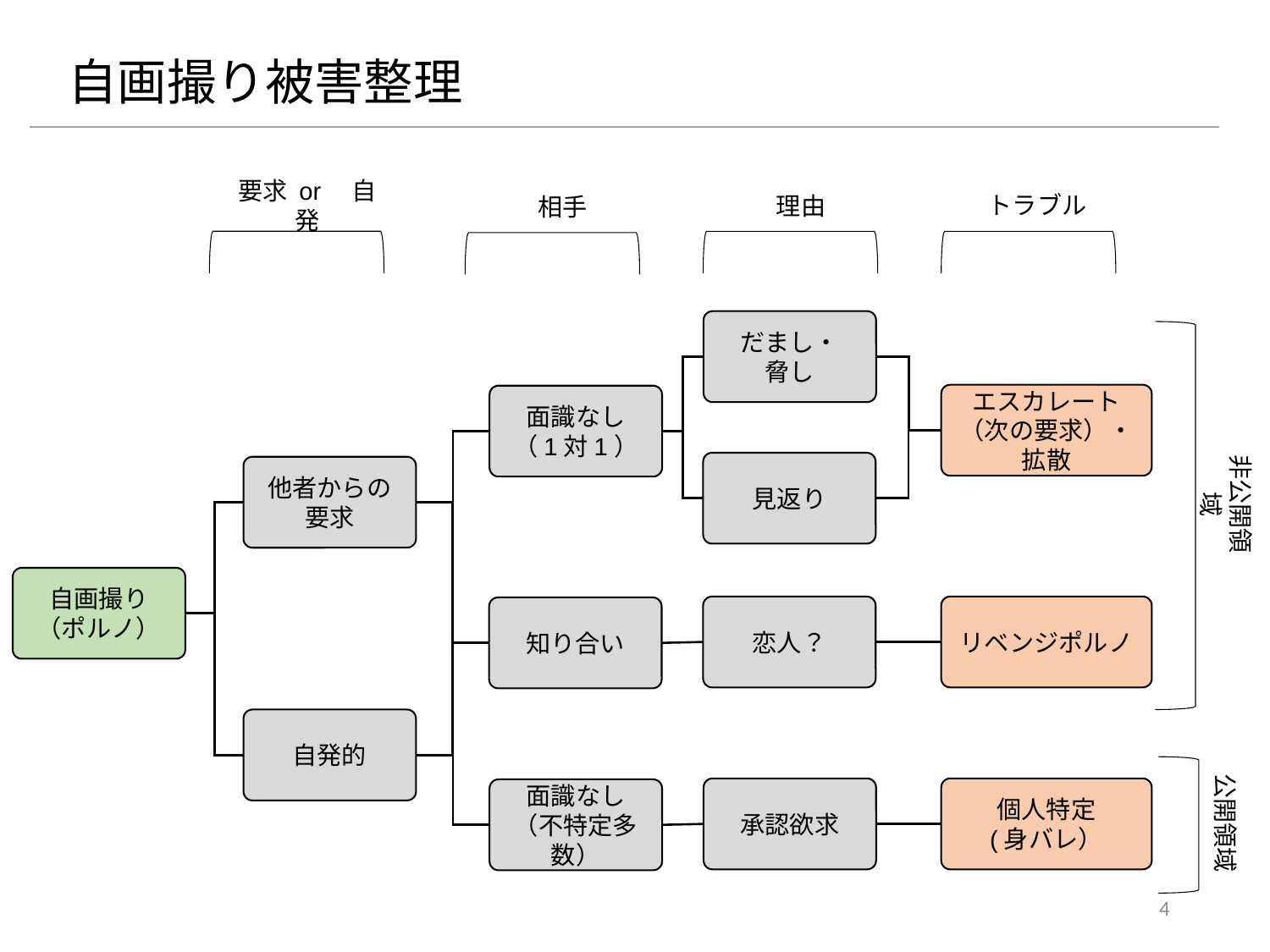

自画撮り被害整理

トラブル
要求 or　自発
理由
相手
だまし・
脅し

エスカレート
（次の要求）・
拡散
面識なし
（1対1）
非公開領域
見返り
他者からの
要求
自画撮り
（ポルノ）
恋人？
リベンジポルノ
知り合い
自発的
公開領域

承認欲求
個人特定
(身バレ）
面識なし
（不特定多数）
4